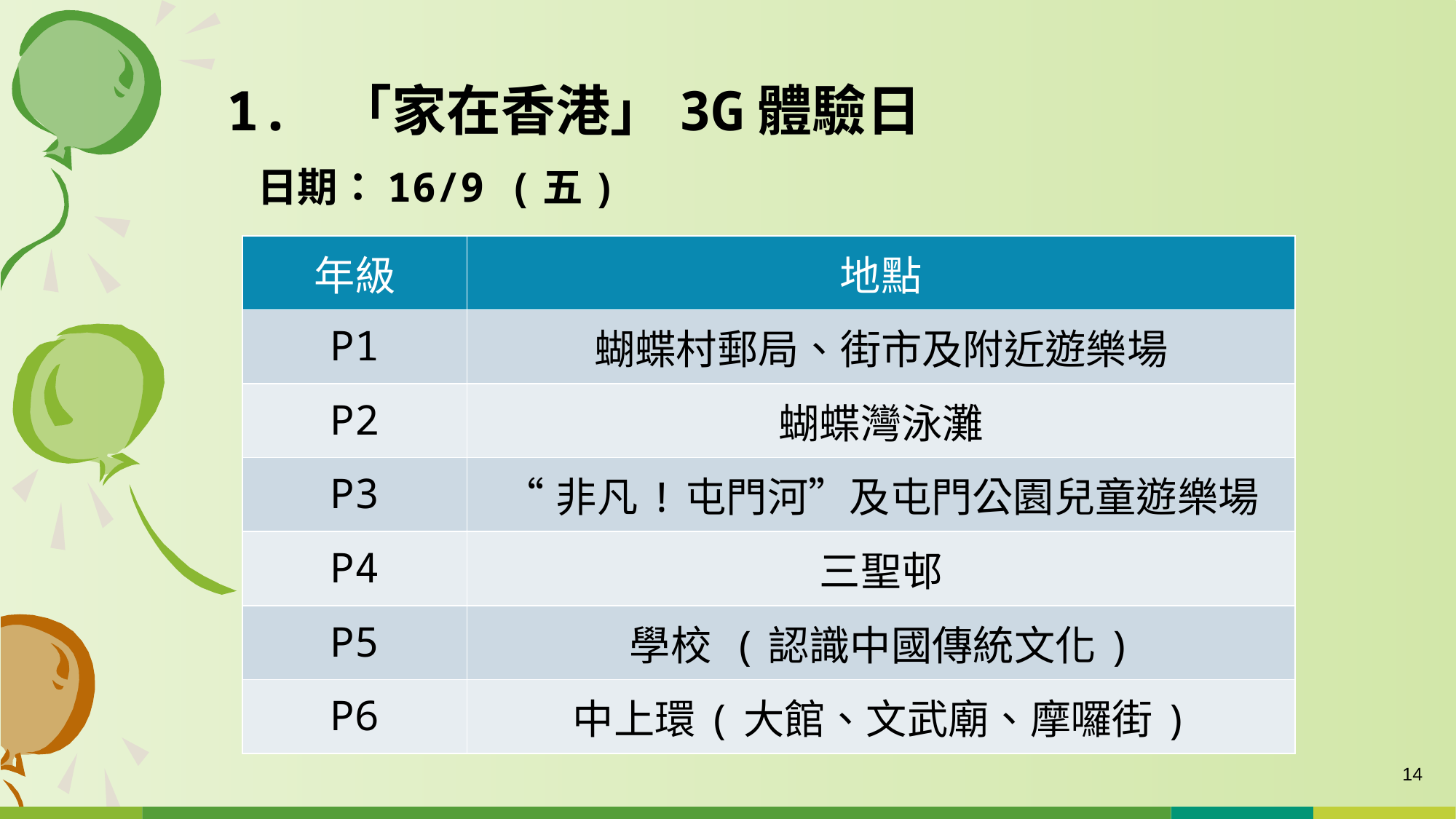

# 1. 「家在香港」3G體驗日
日期：16/9 (五)

| 年級 | 地點 |
| --- | --- |
| P1 | 蝴蝶村郵局、街市及附近遊樂場 |
| P2 | 蝴蝶灣泳灘 |
| P3 | “非凡!屯門河”及屯門公園兒童遊樂場 |
| P4 | 三聖邨 |
| P5 | 學校 (認識中國傳統文化) |
| P6 | 中上環(大館、文武廟、摩囉街) |
14